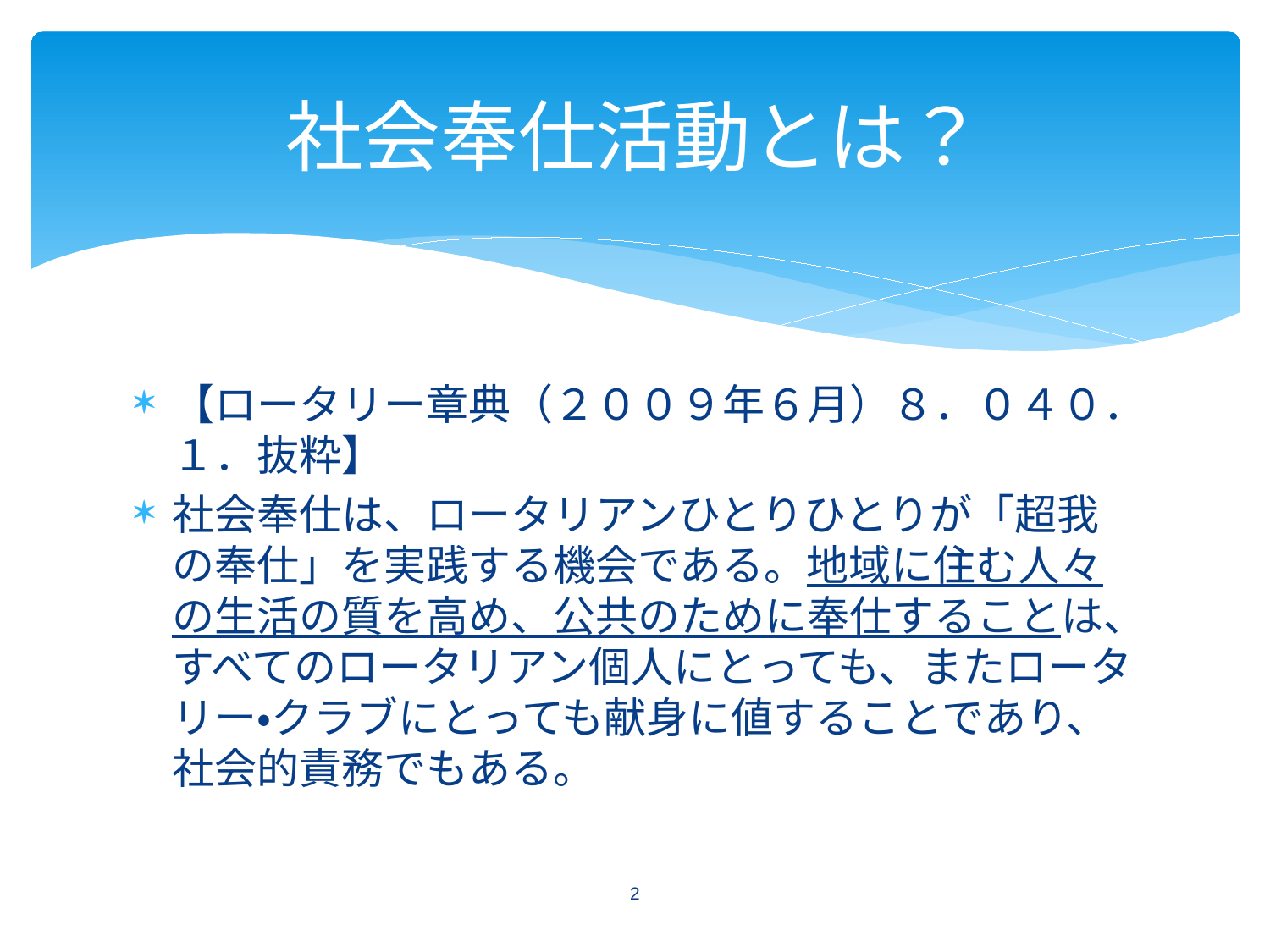

# 社会奉仕活動とは？
【ロータリー章典（２００９年６月）８．０４０．１．抜粋】
社会奉仕は、ロータリアンひとりひとりが「超我の奉仕」を実践する機会である。地域に住む人々の生活の質を高め、公共のために奉仕することは、すべてのロータリアン個人にとっても、またロータリー・クラブにとっても献身に値することであり、社会的責務でもある。
2